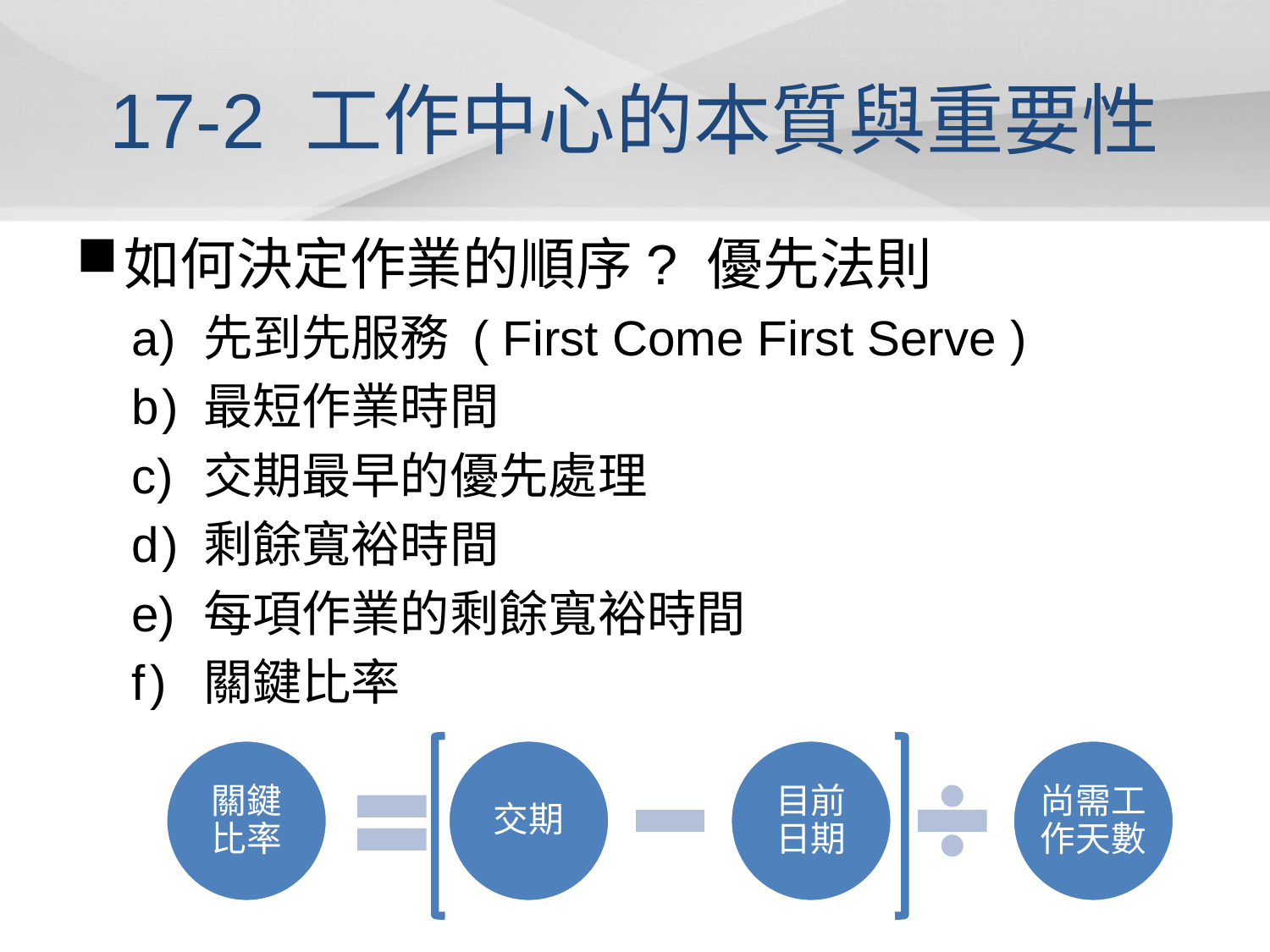

# 17-2 工作中心的本質與重要性
如何決定作業的順序? 優先法則
先到先服務 ( First Come First Serve )
最短作業時間
交期最早的優先處理
剩餘寬裕時間
每項作業的剩餘寬裕時間
關鍵比率
關鍵
比率

交期

目前
日期

尚需工作天數